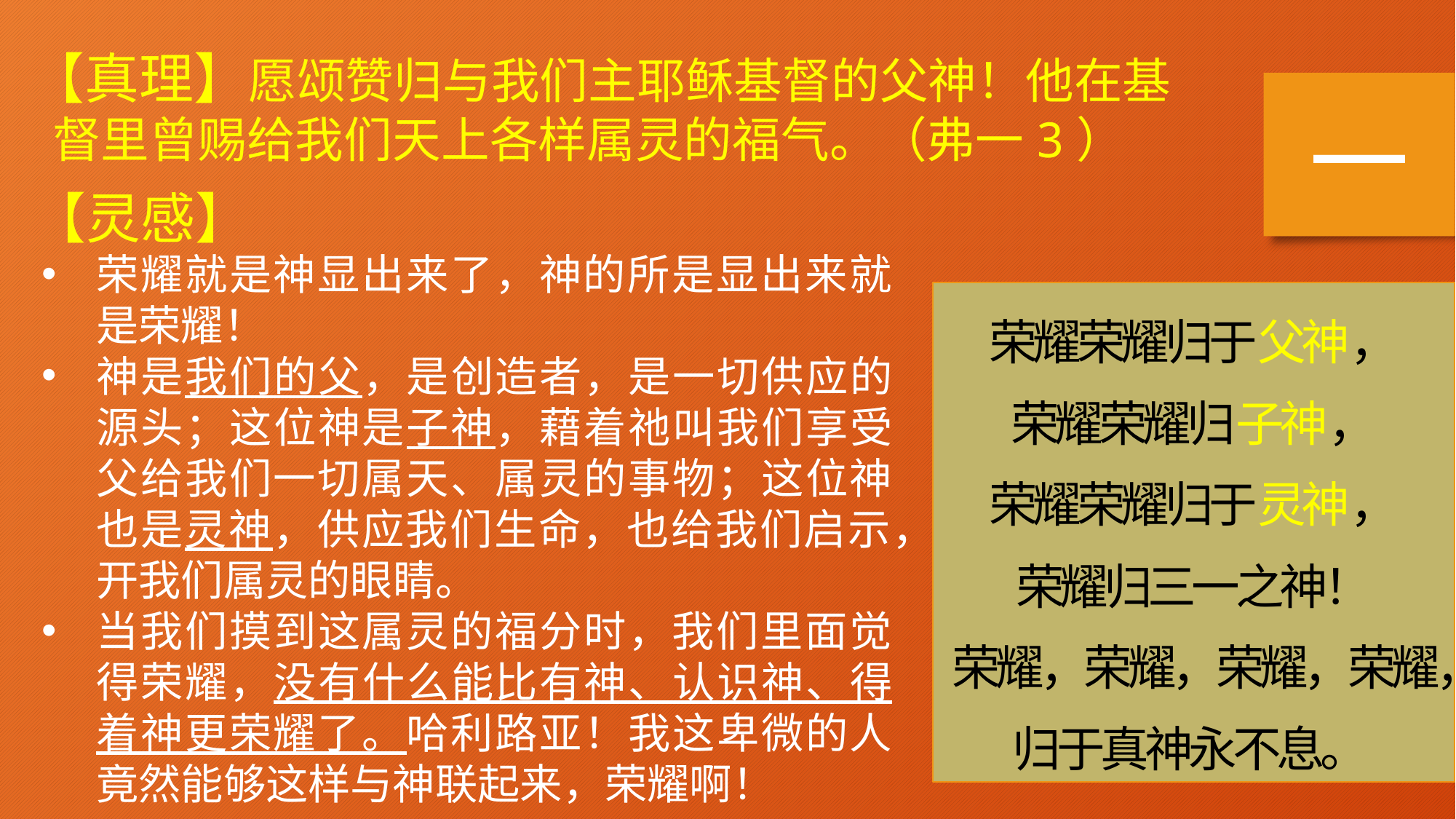

【真理】愿颂赞归与我们主耶稣基督的父神！他在基
 督里曾赐给我们天上各样属灵的福气。（弗一3）
一
【灵感】
荣耀就是神显出来了，神的所是显出来就是荣耀！
神是我们的父，是创造者，是一切供应的源头；这位神是子神，藉着祂叫我们享受父给我们一切属天、属灵的事物；这位神也是灵神，供应我们生命，也给我们启示，开我们属灵的眼睛。
当我们摸到这属灵的福分时，我们里面觉得荣耀，没有什么能比有神、认识神、得着神更荣耀了。哈利路亚！我这卑微的人竟然能够这样与神联起来，荣耀啊！
荣耀荣耀归于父神，
荣耀荣耀归子神，
荣耀荣耀归于灵神，
荣耀归三一之神！
荣耀，荣耀，荣耀，荣耀，归于真神永不息。